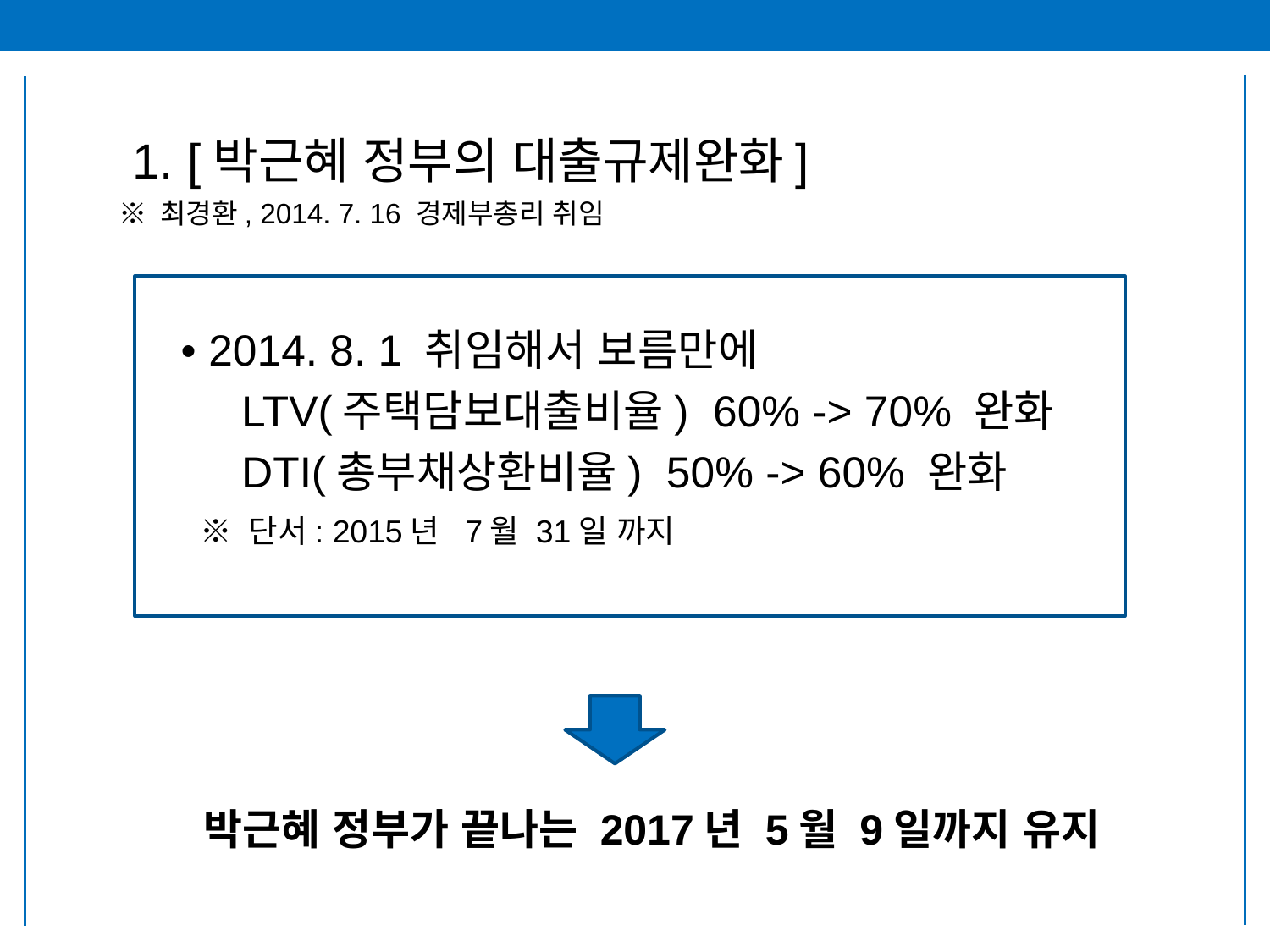

1. [박근혜 정부의 대출규제완화]
※ 최경환, 2014. 7. 16 경제부총리 취임

         • 2014. 8. 1 취임해서 보름만에
              LTV(주택담보대출비율)  60% -> 70% 완화
              DTI(총부채상환비율)  50% -> 60% 완화

※ 단서: 2015년  7월 31일 까지

        박근혜 정부가 끝나는 2017년 5월 9일까지 유지